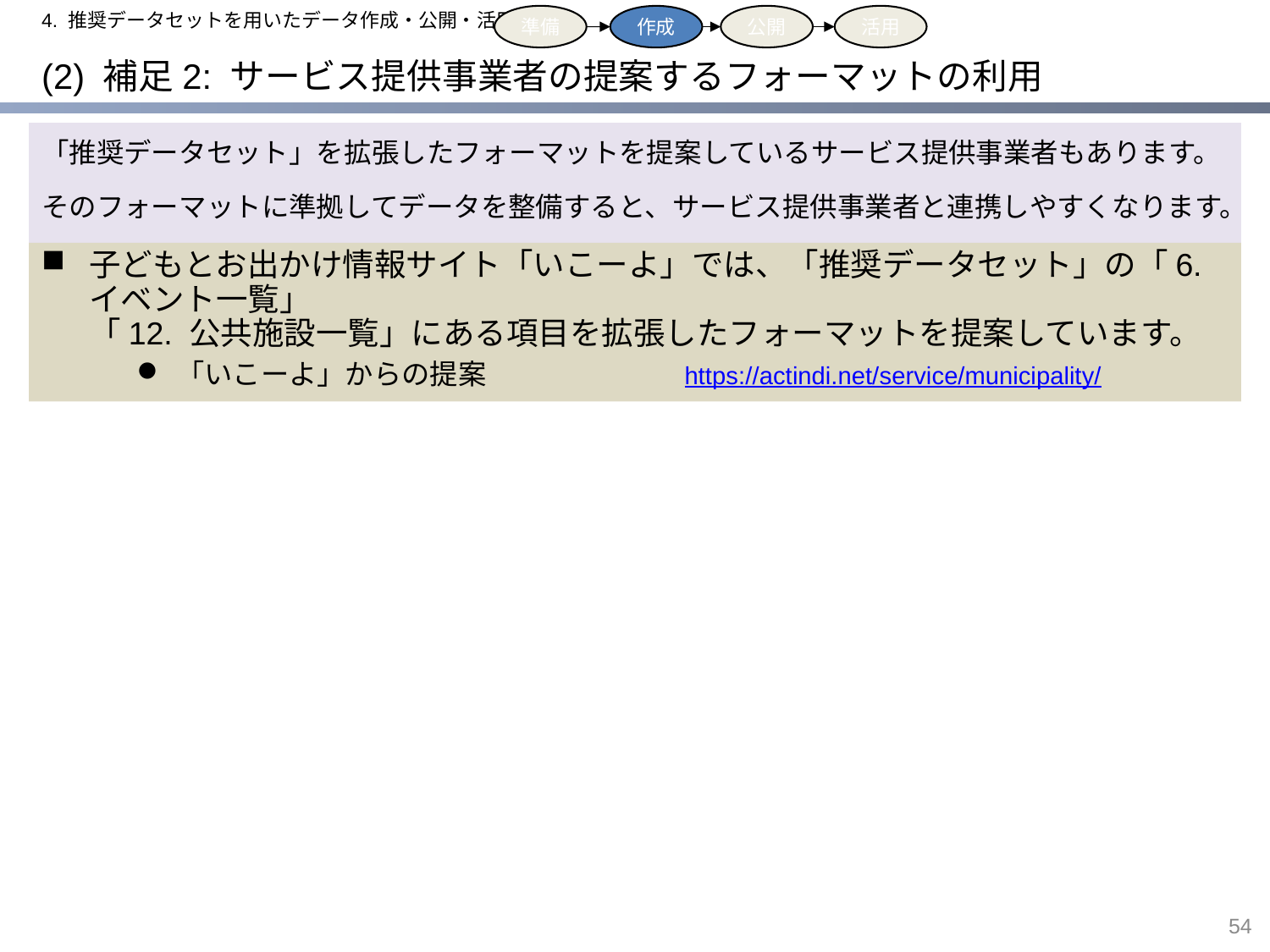

4. 推奨データセットを用いたデータ作成・公開・活用手法
公開
活用
準備
作成
# (2) 補足2: サービス提供事業者の提案するフォーマットの利用
「推奨データセット」を拡張したフォーマットを提案しているサービス提供事業者もあります。
そのフォーマットに準拠してデータを整備すると、サービス提供事業者と連携しやすくなります。

子どもとお出かけ情報サイト「いこーよ」では、「推奨データセット」の「6. イベント一覧」
「12. 公共施設一覧」にある項目を拡張したフォーマットを提案しています。
「いこーよ」からの提案		https://actindi.net/service/municipality/